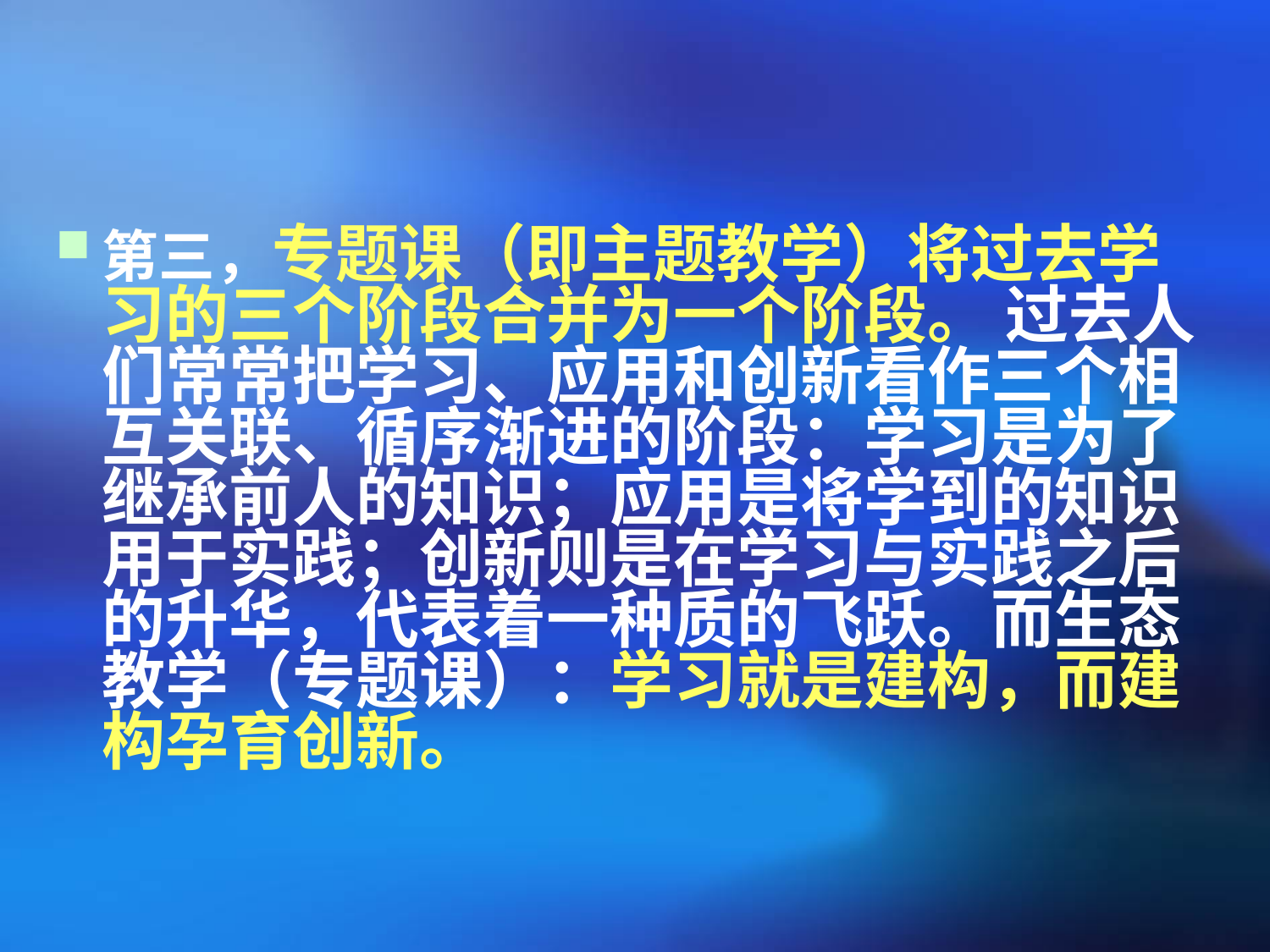

#
第三，专题课（即主题教学）将过去学习的三个阶段合并为一个阶段。 过去人们常常把学习、应用和创新看作三个相互关联、循序渐进的阶段：学习是为了继承前人的知识；应用是将学到的知识用于实践；创新则是在学习与实践之后的升华，代表着一种质的飞跃。而生态教学（专题课）：学习就是建构，而建构孕育创新。